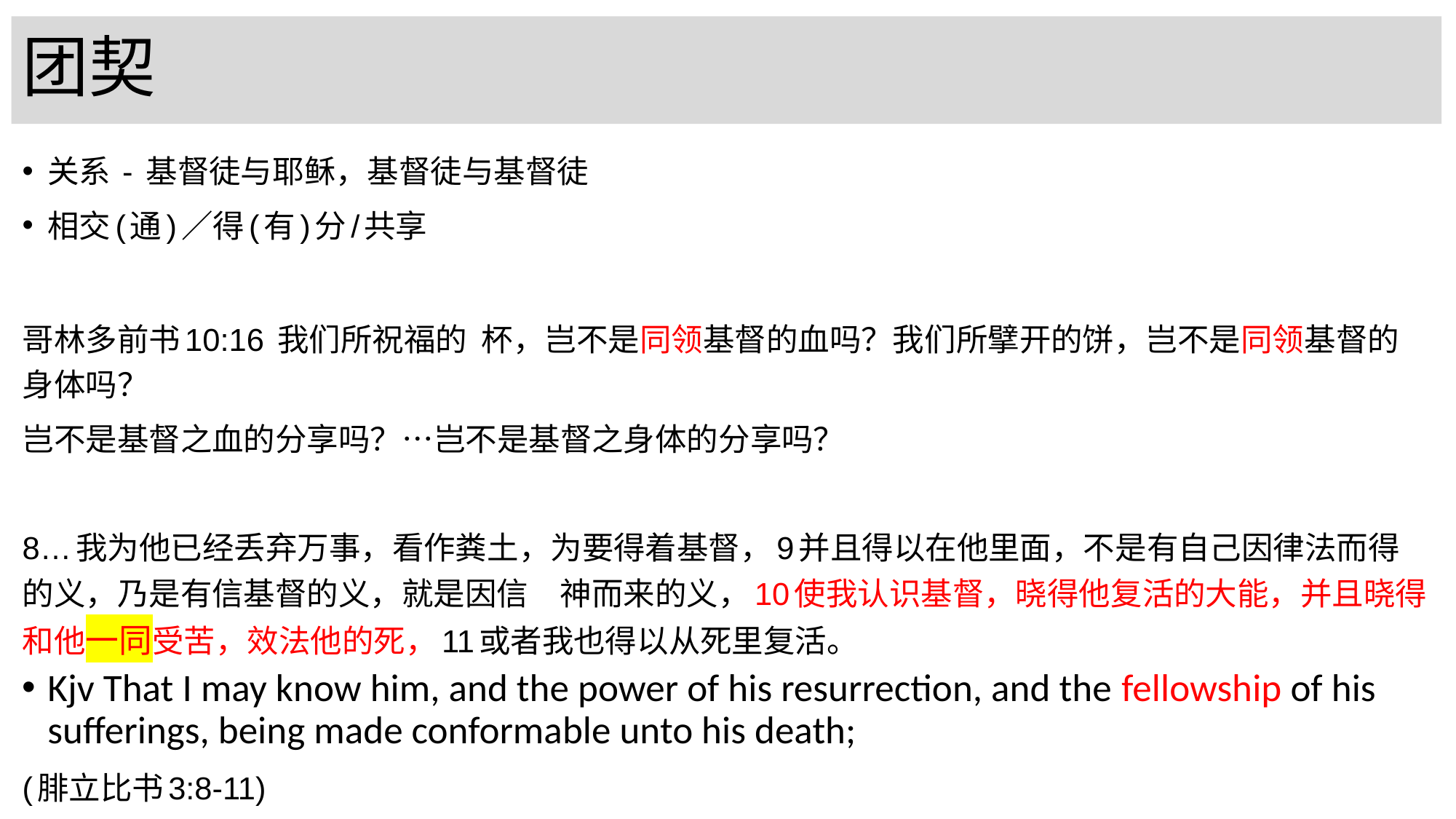

# 团契
关系 - 基督徒与耶稣，基督徒与基督徒
相交(通)／得(有)分/共享

哥林多前书10:16 我们所祝福的  杯，岂不是同领基督的血吗？我们所擘开的饼，岂不是同领基督的身体吗？
岂不是基督之血的分享吗？…岂不是基督之身体的分享吗？

8…我为他已经丢弃万事，看作粪土，为要得着基督，9并且得以在他里面，不是有自己因律法而得的义，乃是有信基督的义，就是因信　神而来的义，10使我认识基督，晓得他复活的大能，并且晓得和他一同受苦，效法他的死，11或者我也得以从死里复活。
Kjv That I may know him, and the power of his resurrection, and the fellowship of his sufferings, being made conformable unto his death;
(腓立比书3:8-11)